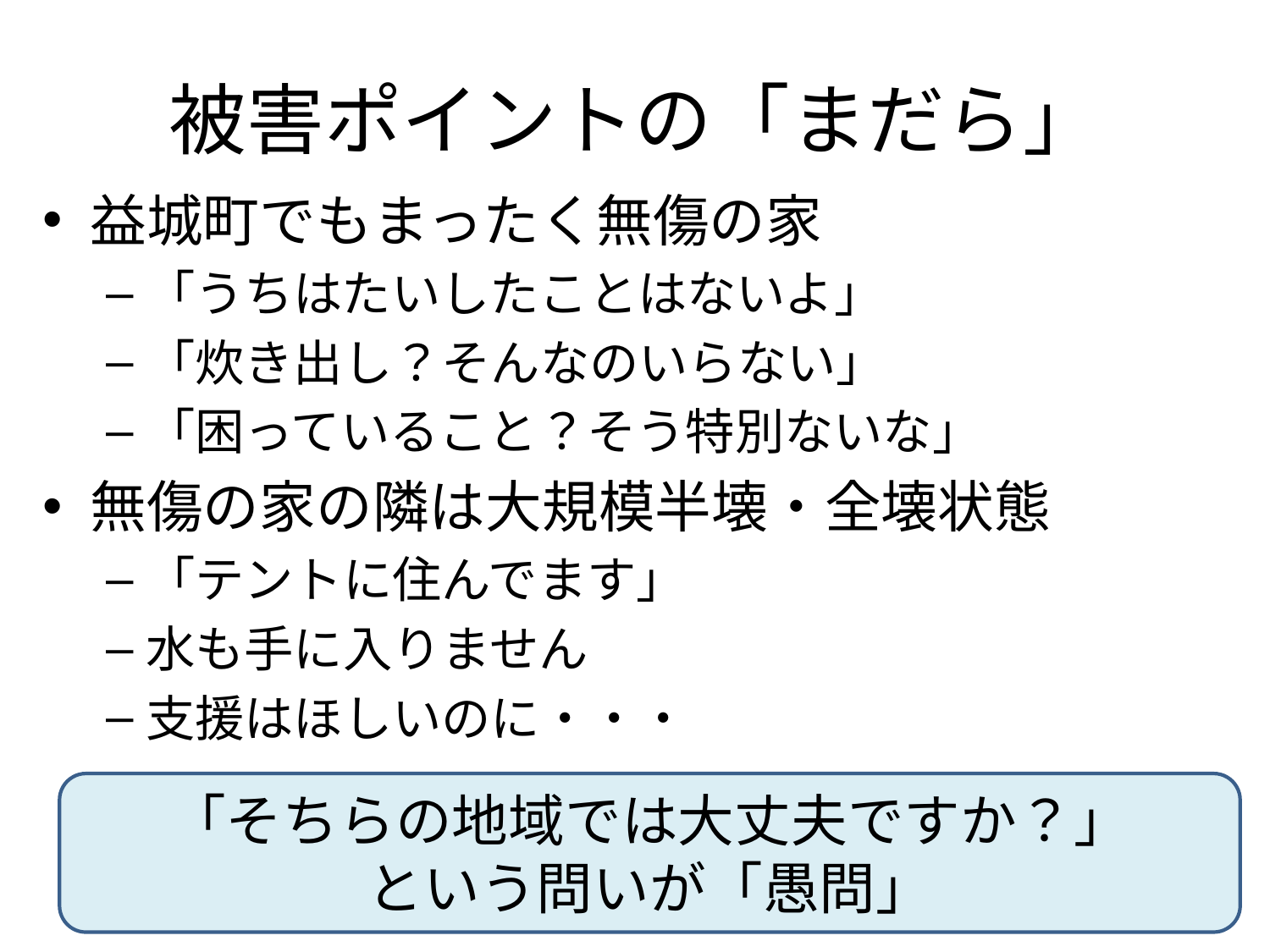

# 被害ポイントの「まだら」
益城町でもまったく無傷の家
「うちはたいしたことはないよ」
「炊き出し？そんなのいらない」
「困っていること？そう特別ないな」
無傷の家の隣は大規模半壊・全壊状態
「テントに住んでます」
水も手に入りません
支援はほしいのに・・・

「そちらの地域では大丈夫ですか？」
という問いが「愚問」